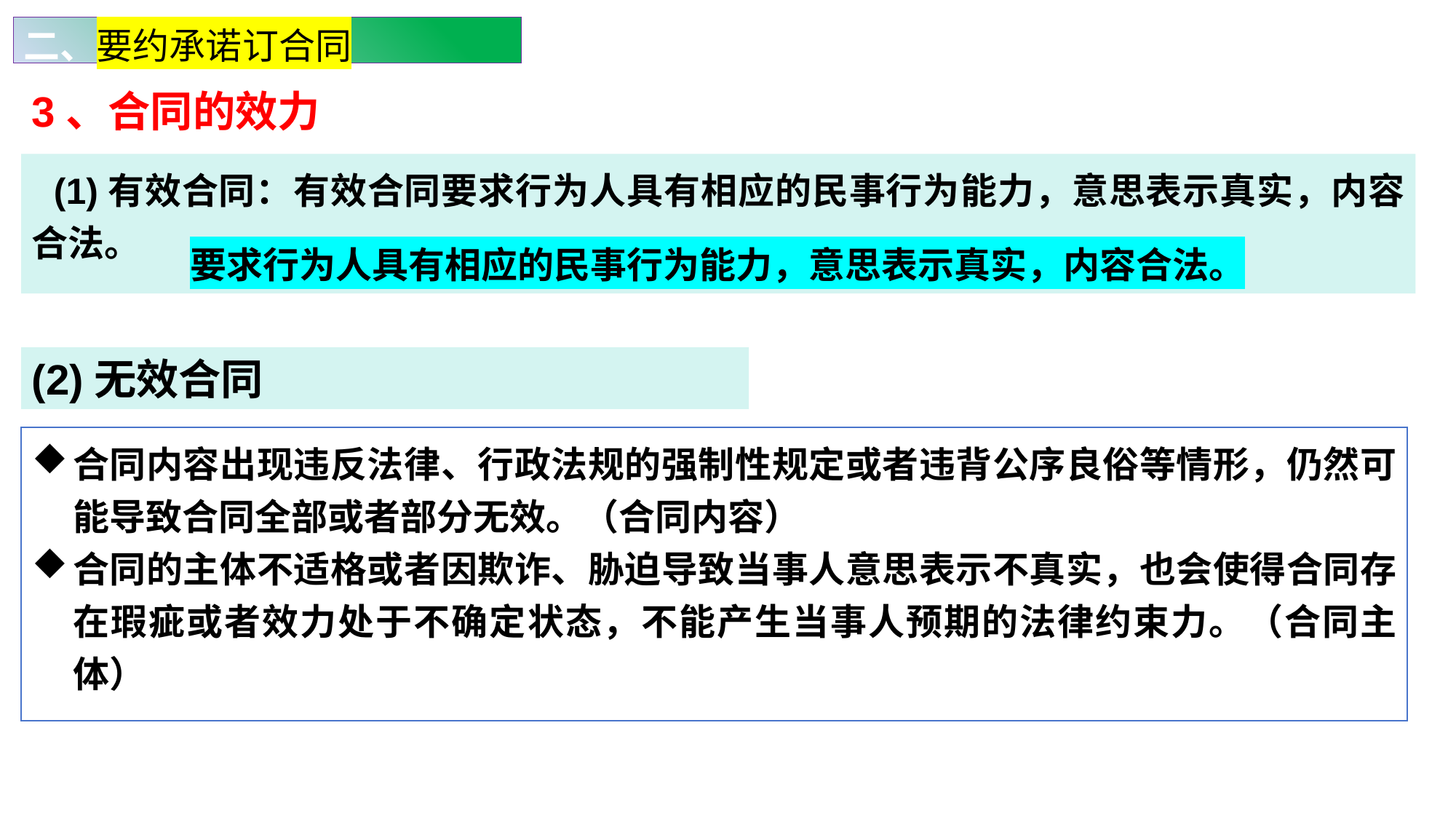

二、要约承诺订合同

3、合同的效力
  (1)有效合同：有效合同要求行为人具有相应的民事行为能力，意思表示真实，内容合法。

要求行为人具有相应的民事行为能力，意思表示真实，内容合法。
(2)无效合同
合同内容出现违反法律、行政法规的强制性规定或者违背公序良俗等情形，仍然可能导致合同全部或者部分无效。（合同内容）
合同的主体不适格或者因欺诈、胁迫导致当事人意思表示不真实，也会使得合同存在瑕疵或者效力处于不确定状态，不能产生当事人预期的法律约束力。（合同主体）